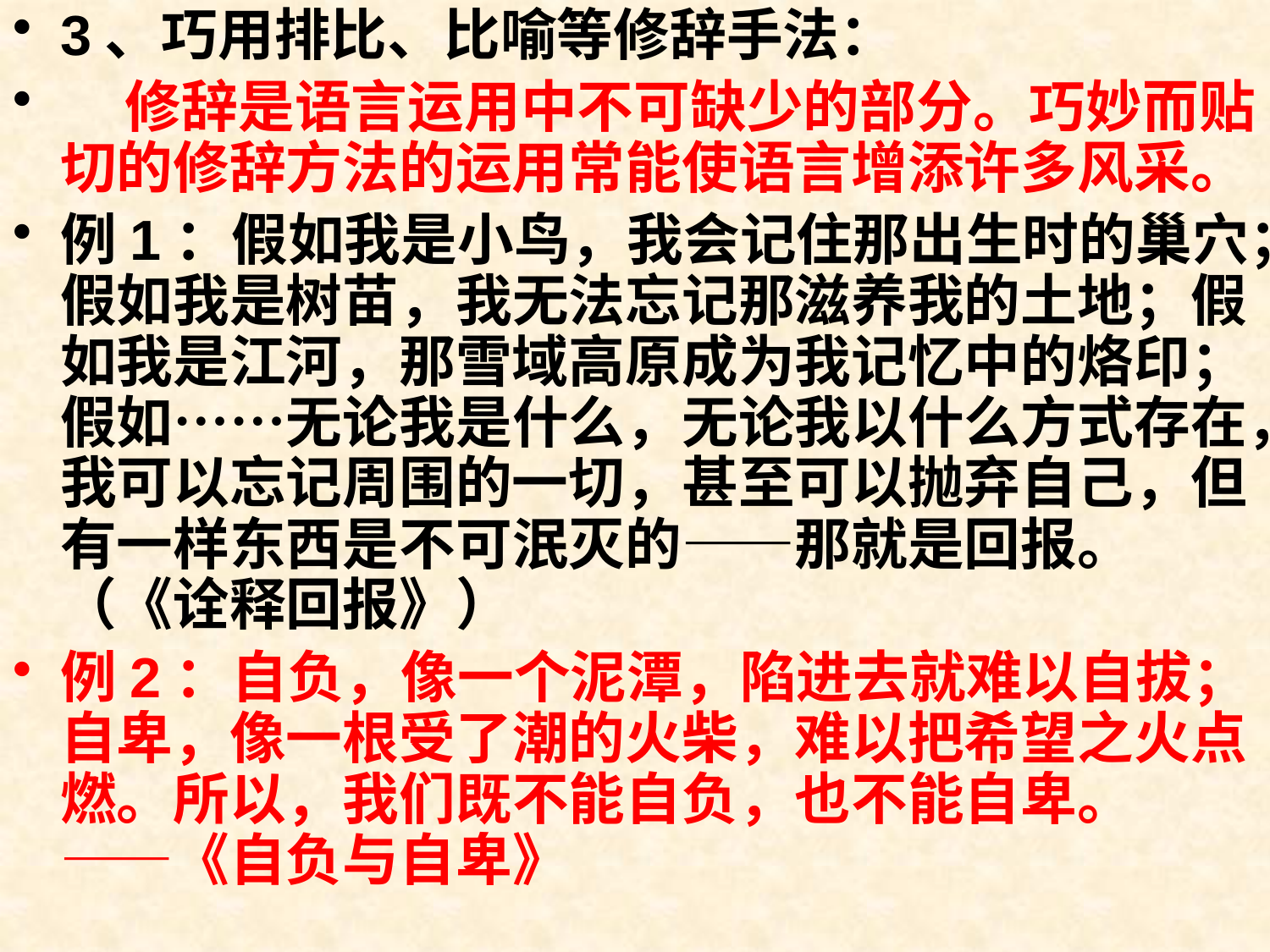

3、巧用排比、比喻等修辞手法：
    修辞是语言运用中不可缺少的部分。巧妙而贴切的修辞方法的运用常能使语言增添许多风采。
例1：假如我是小鸟，我会记住那出生时的巢穴；假如我是树苗，我无法忘记那滋养我的土地；假如我是江河，那雪域高原成为我记忆中的烙印；假如……无论我是什么，无论我以什么方式存在，我可以忘记周围的一切，甚至可以抛弃自己，但有一样东西是不可泯灭的——那就是回报。（《诠释回报》）
例2：自负，像一个泥潭，陷进去就难以自拔；自卑，像一根受了潮的火柴，难以把希望之火点燃。所以，我们既不能自负，也不能自卑。         ——《自负与自卑》